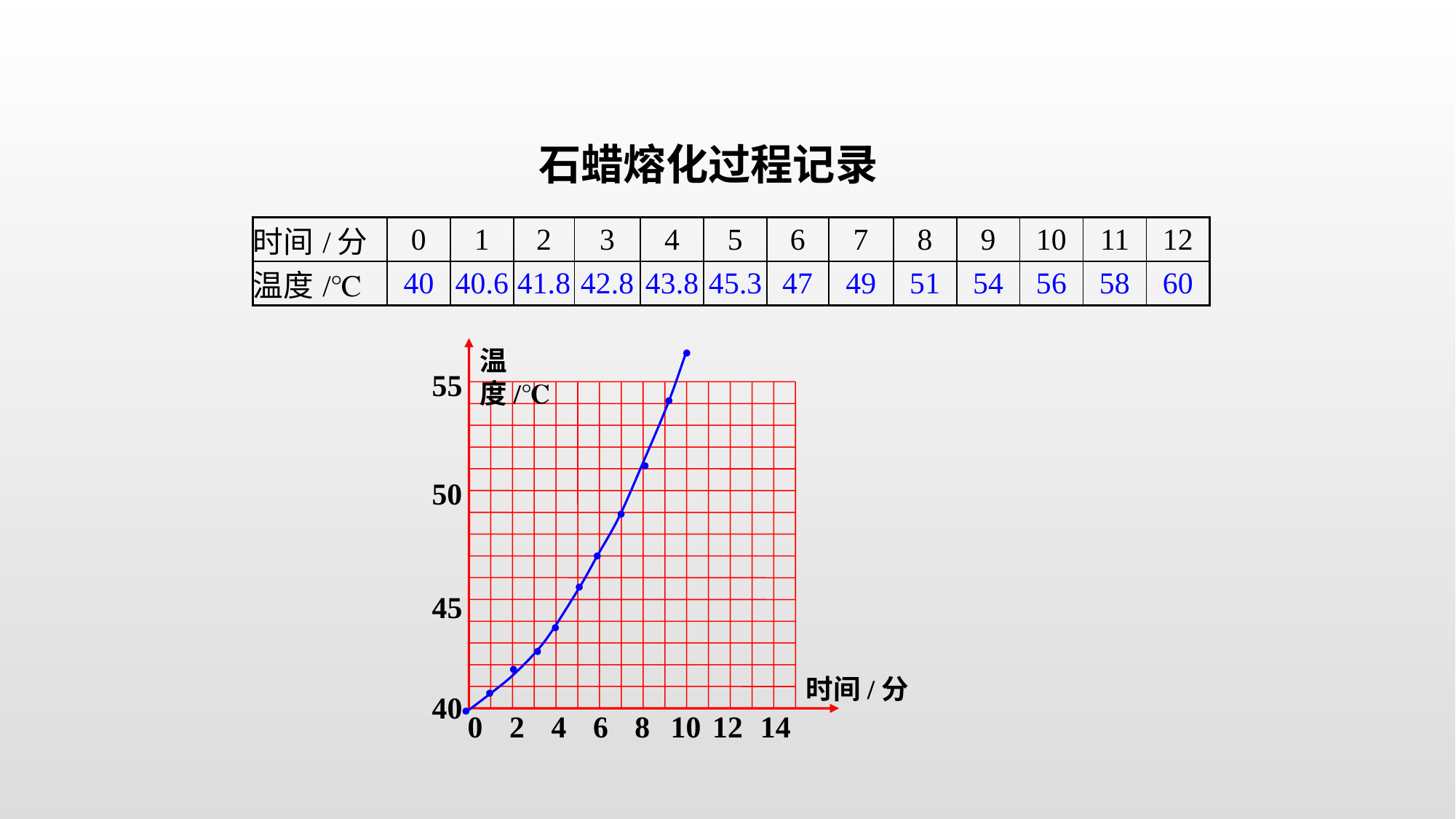

石蜡熔化过程记录
| 时间/分 | 0 | 1 | 2 | 3 | 4 | 5 | 6 | 7 | 8 | 9 | 10 | 11 | 12 |
| --- | --- | --- | --- | --- | --- | --- | --- | --- | --- | --- | --- | --- | --- |
| 温度/℃ | 40 | 40.6 | 41.8 | 42.8 | 43.8 | 45.3 | 47 | 49 | 51 | 54 | 56 | 58 | 60 |

温度/℃
55
50
45
时间/分
40
0
2
4
6
8
10
12
14